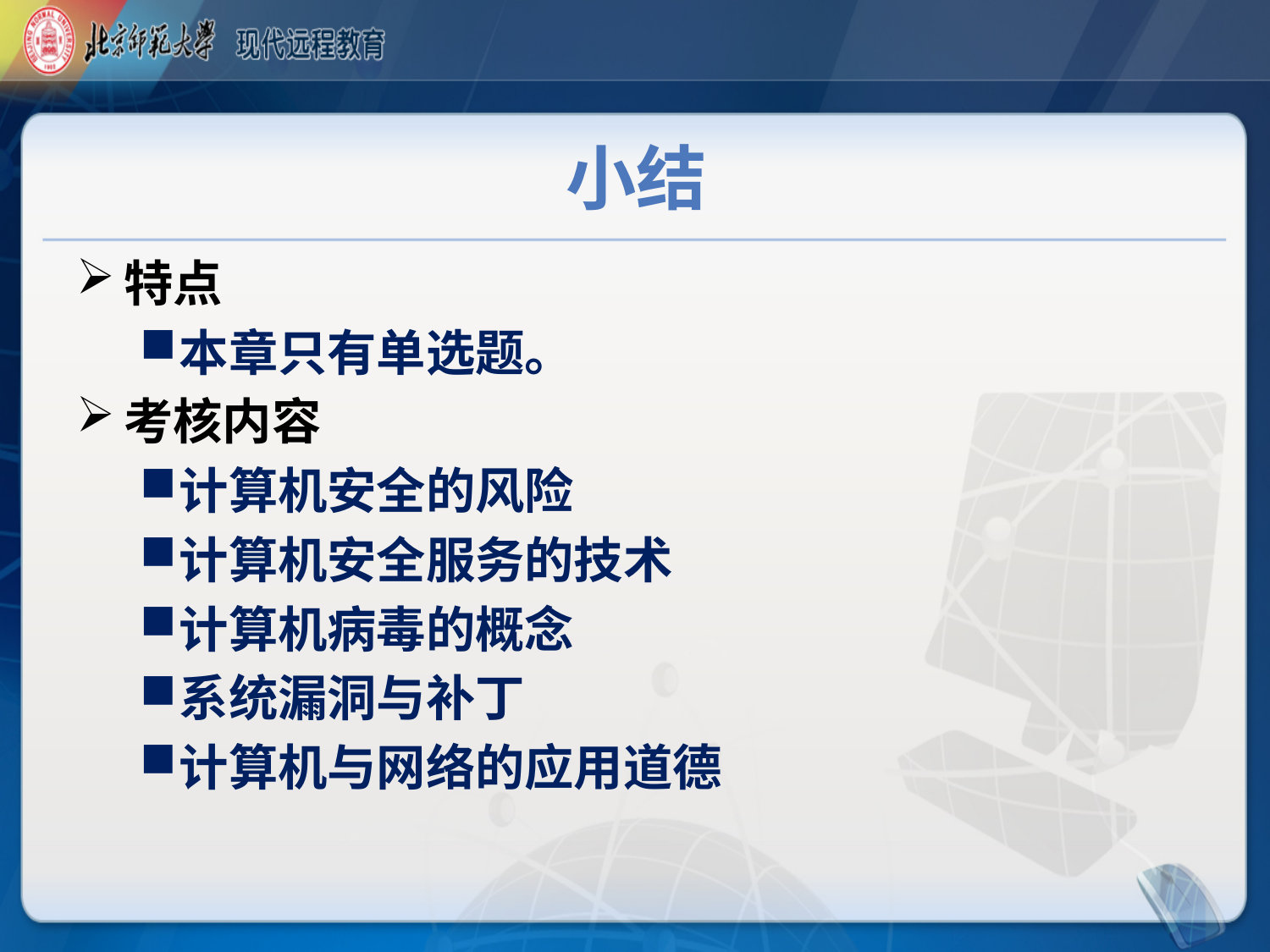

# 小结
特点
本章只有单选题。
考核内容
计算机安全的风险
计算机安全服务的技术
计算机病毒的概念
系统漏洞与补丁
计算机与网络的应用道德